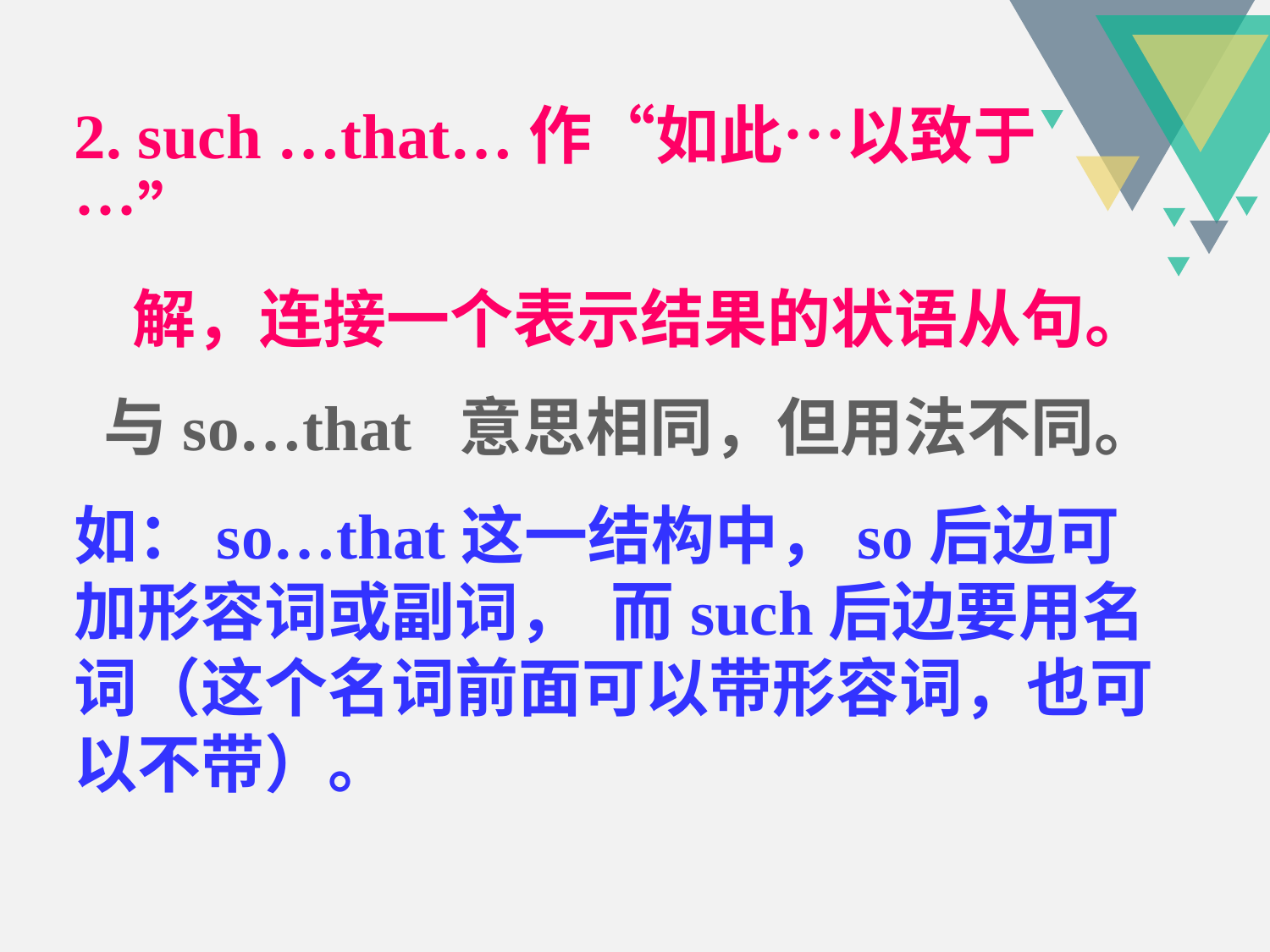

2. such …that…作“如此…以致于…”
   解，连接一个表示结果的状语从句。
 与so…that  意思相同，但用法不同。
如：so…that这一结构中，so后边可加形容词或副词，  而such后边要用名词（这个名词前面可以带形容词，也可以不带）。